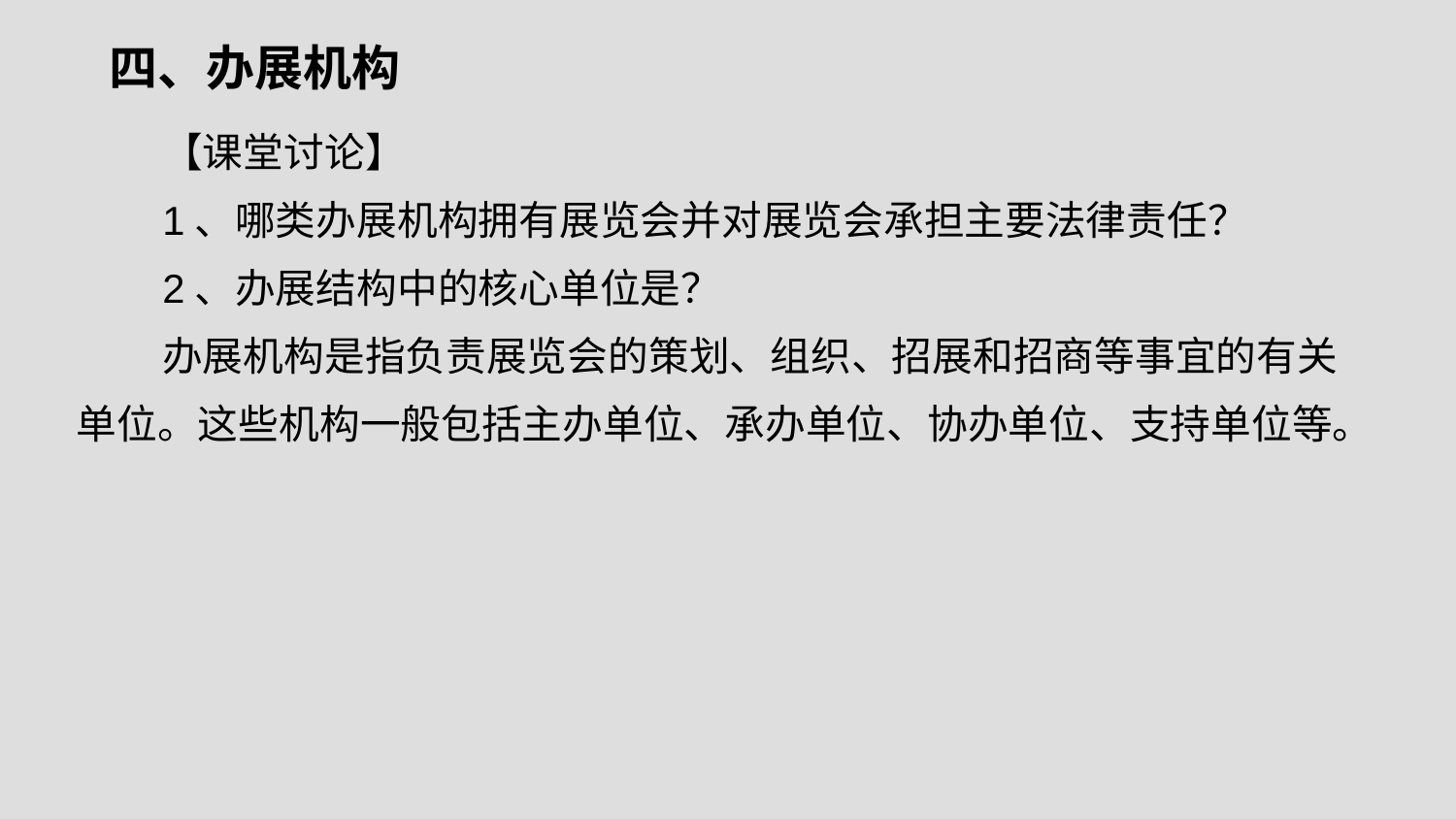

# 四、办展机构
【课堂讨论】
1、哪类办展机构拥有展览会并对展览会承担主要法律责任？
2、办展结构中的核心单位是？
办展机构是指负责展览会的策划、组织、招展和招商等事宜的有关单位。这些机构一般包括主办单位、承办单位、协办单位、支持单位等。